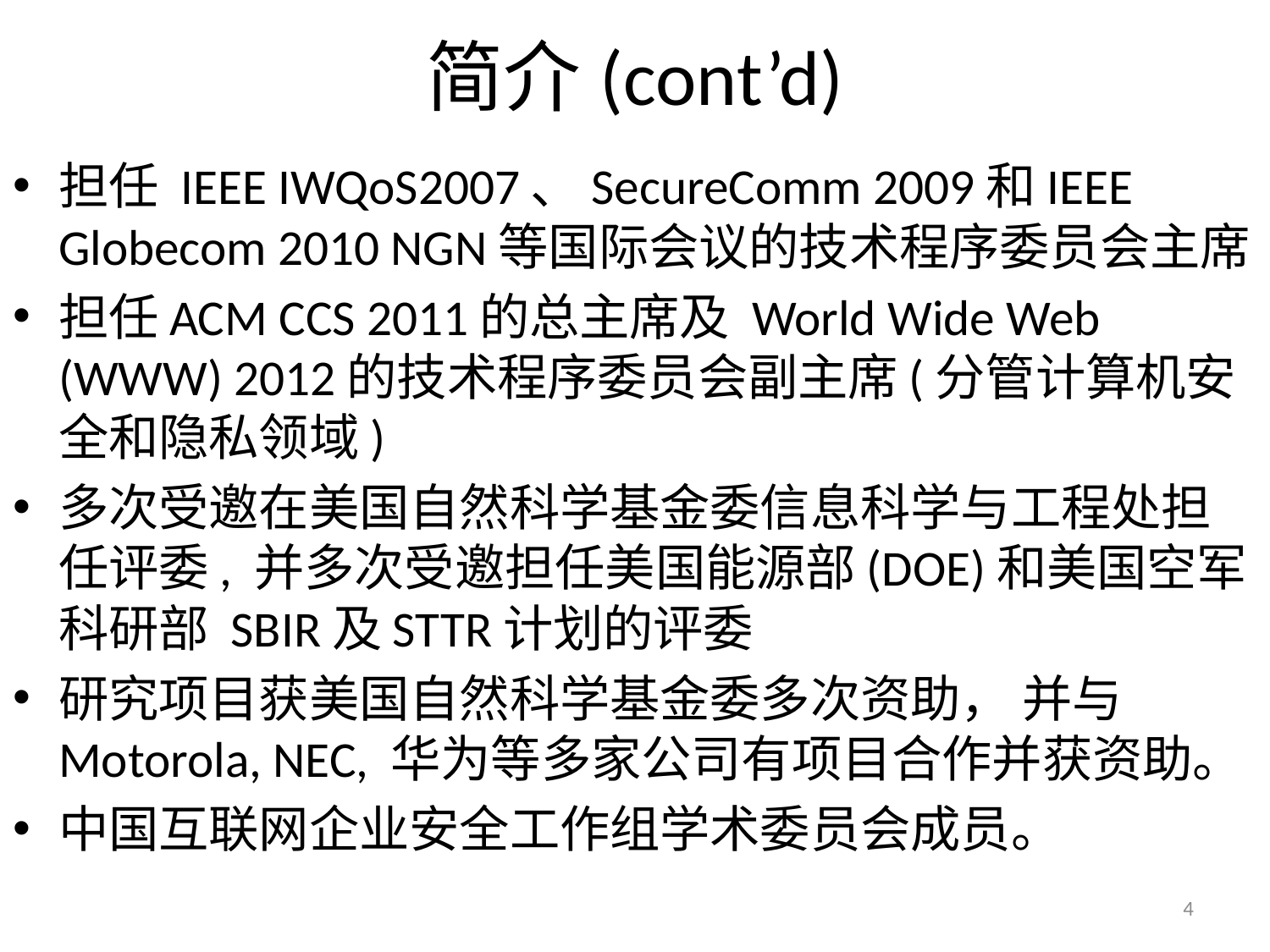

# 简介(cont’d)
担任 IEEE IWQoS2007、SecureComm 2009和IEEE Globecom 2010 NGN等国际会议的技术程序委员会主席
担任ACM CCS 2011的总主席及 World Wide Web (WWW) 2012的技术程序委员会副主席(分管计算机安全和隐私领域)
多次受邀在美国自然科学基金委信息科学与工程处担任评委, 并多次受邀担任美国能源部(DOE)和美国空军科研部 SBIR及STTR计划的评委
研究项目获美国自然科学基金委多次资助， 并与Motorola, NEC, 华为等多家公司有项目合作并获资助。
中国互联网企业安全工作组学术委员会成员。

4